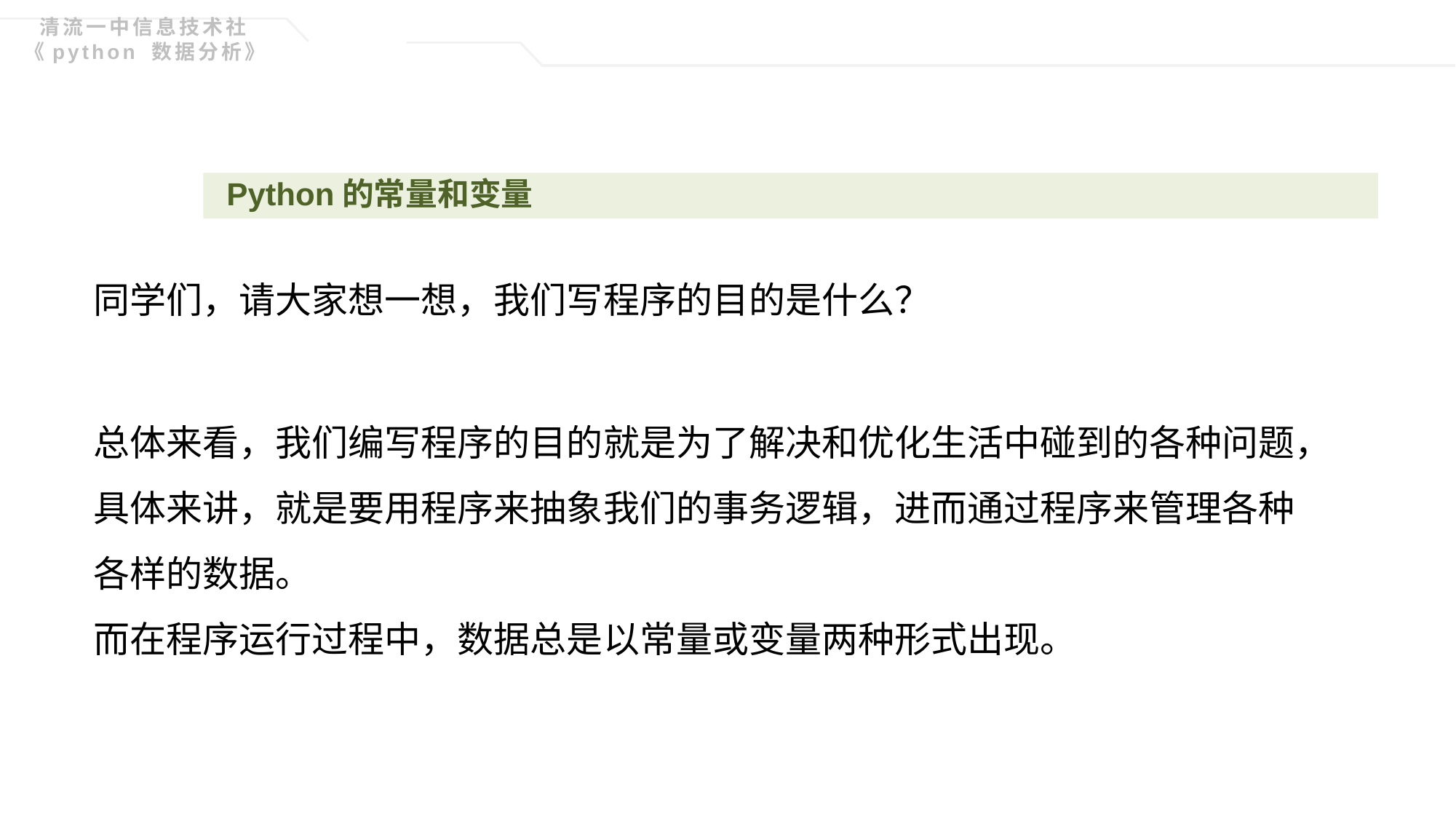

清流一中信息技术社《python 数据分析》
Python的常量和变量

同学们，请大家想一想，我们写程序的目的是什么？
总体来看，我们编写程序的目的就是为了解决和优化生活中碰到的各种问题，具体来讲，就是要用程序来抽象我们的事务逻辑，进而通过程序来管理各种各样的数据。
而在程序运行过程中，数据总是以常量或变量两种形式出现。